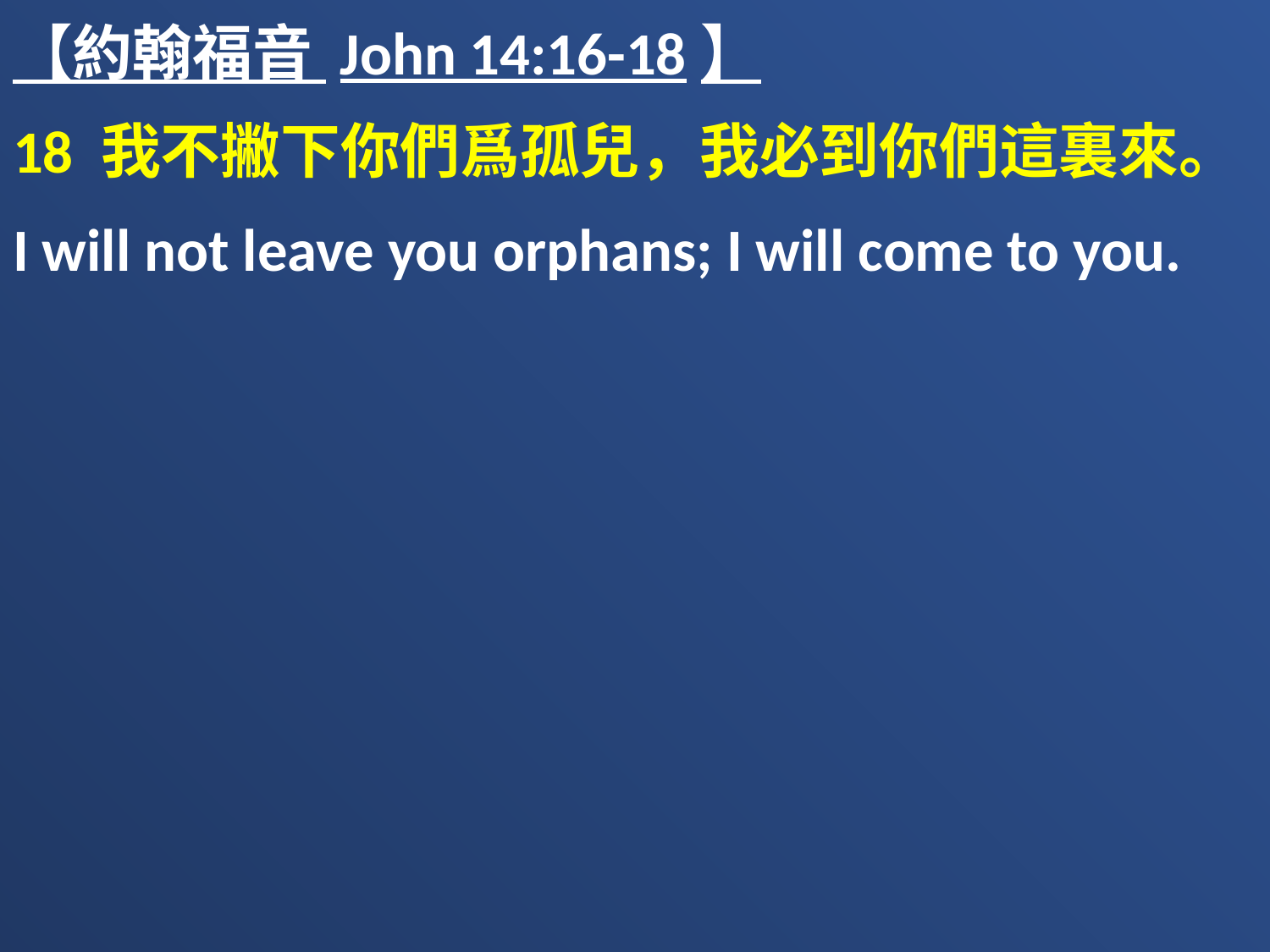

【約翰福音 John 14:16-18】
18 我不撇下你們爲孤兒，我必到你們這裏來。
I will not leave you orphans; I will come to you.